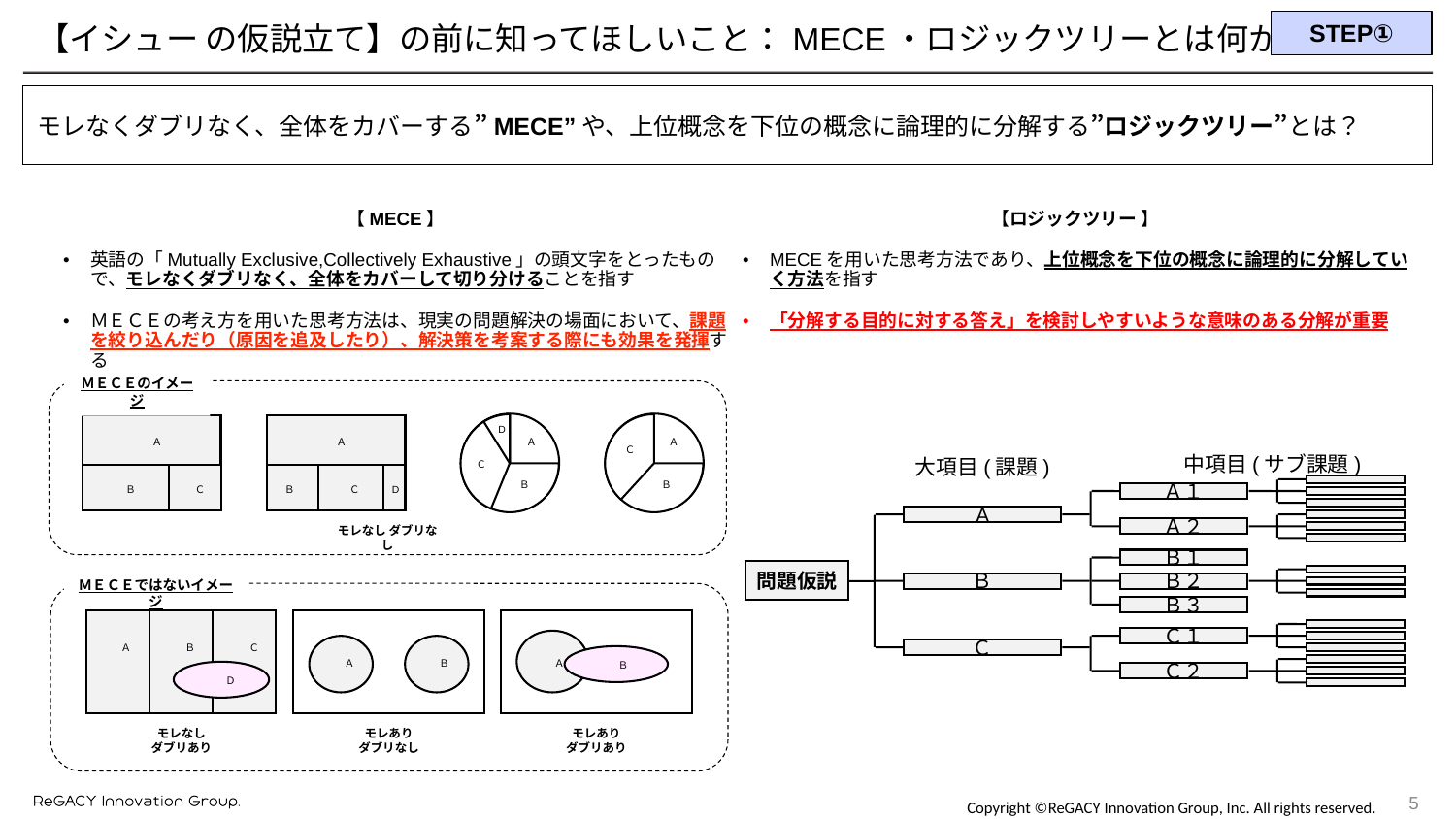

STEP①
【イシュー の仮説立て】の前に知ってほしいこと：MECE・ロジックツリーとは何か？
モレなくダブリなく、全体をカバーする”MECE”や、上位概念を下位の概念に論理的に分解する”ロジックツリー”とは？
【MECE】
英語の「Mutually Exclusive,Collectively Exhaustive」の頭文字をとったもので、モレなくダブリなく、全体をカバーして切り分けることを指す
ＭＥＣＥの考え方を用いた思考方法は、現実の問題解決の場面において、課題を絞り込んだり（原因を追及したり）、解決策を考案する際にも効果を発揮する
【ロジックツリー 】
MECEを用いた思考方法であり、上位概念を下位の概念に論理的に分解していく方法を指す
「分解する目的に対する答え」を検討しやすいような意味のある分解が重要
ＭＥＣＥのイメージ

D
Ａ
Ｃ
Ｂ

Ａ
Ｃ
Ｂ

Ａ

Ｃ
Ｂ

Ａ

Ｃ
Ｂ
D
中項目(サブ課題)
大項目(課題)

Ａ１

A

Ａ２

Ｂ１

問題仮説

Ｂ
Ｂ２

Ｂ３

Ｃ１

Ｃ

Ｃ２

モレなし ダブリなし
ＭＥＣＥではないイメージ

Ａ
Ｂ
Ｃ

Ａ
Ｂ
Ａ
Ｂ

Ｄ
モレなし
ダブリあり
モレあり
ダブリなし
モレあり
ダブリあり
5